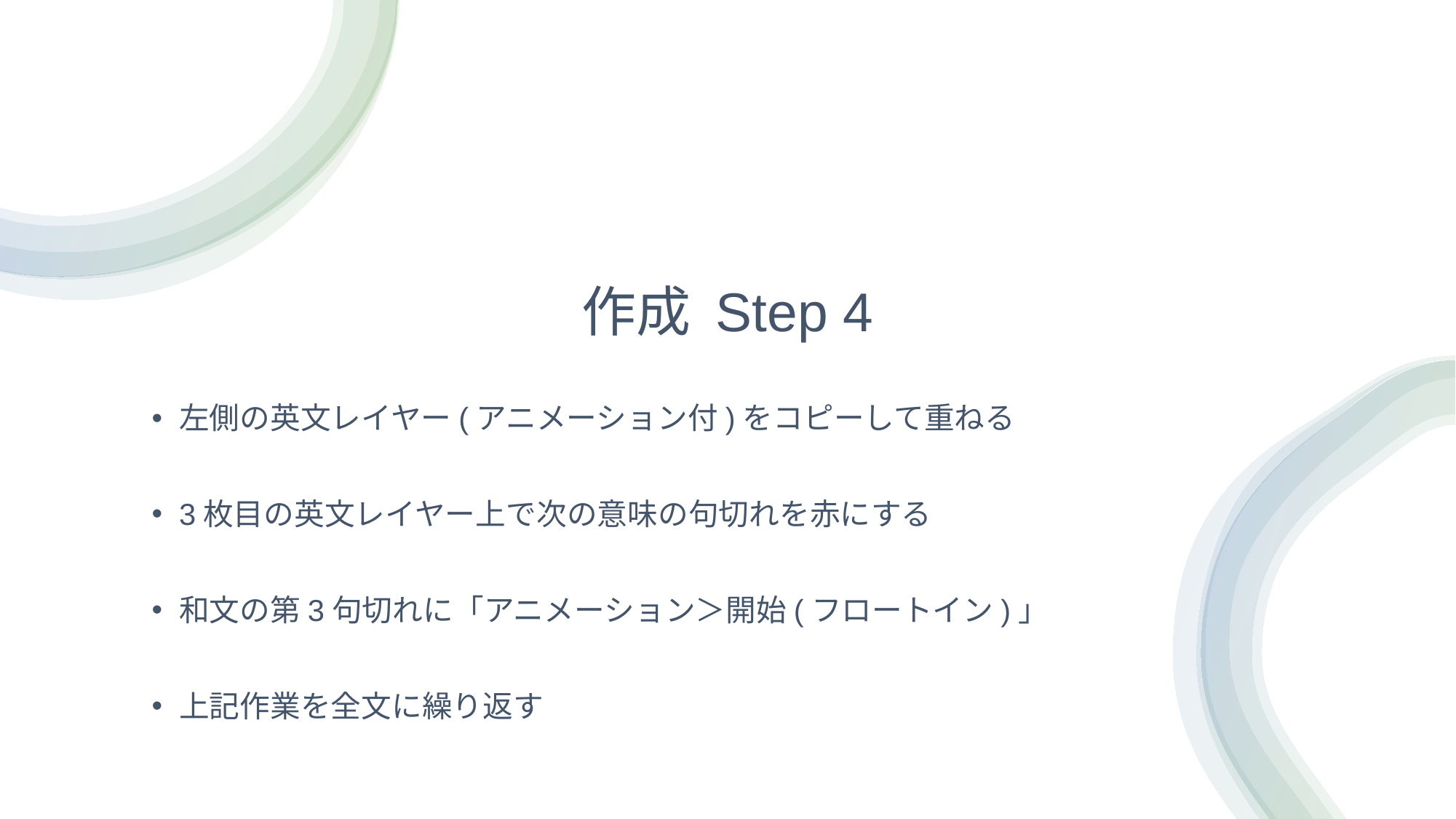

# 作成 Step 4
左側の英文レイヤー(アニメーション付)をコピーして重ねる

3枚目の英文レイヤー上で次の意味の句切れを赤にする

和文の第3句切れに「アニメーション＞開始(フロートイン)」

上記作業を全文に繰り返す